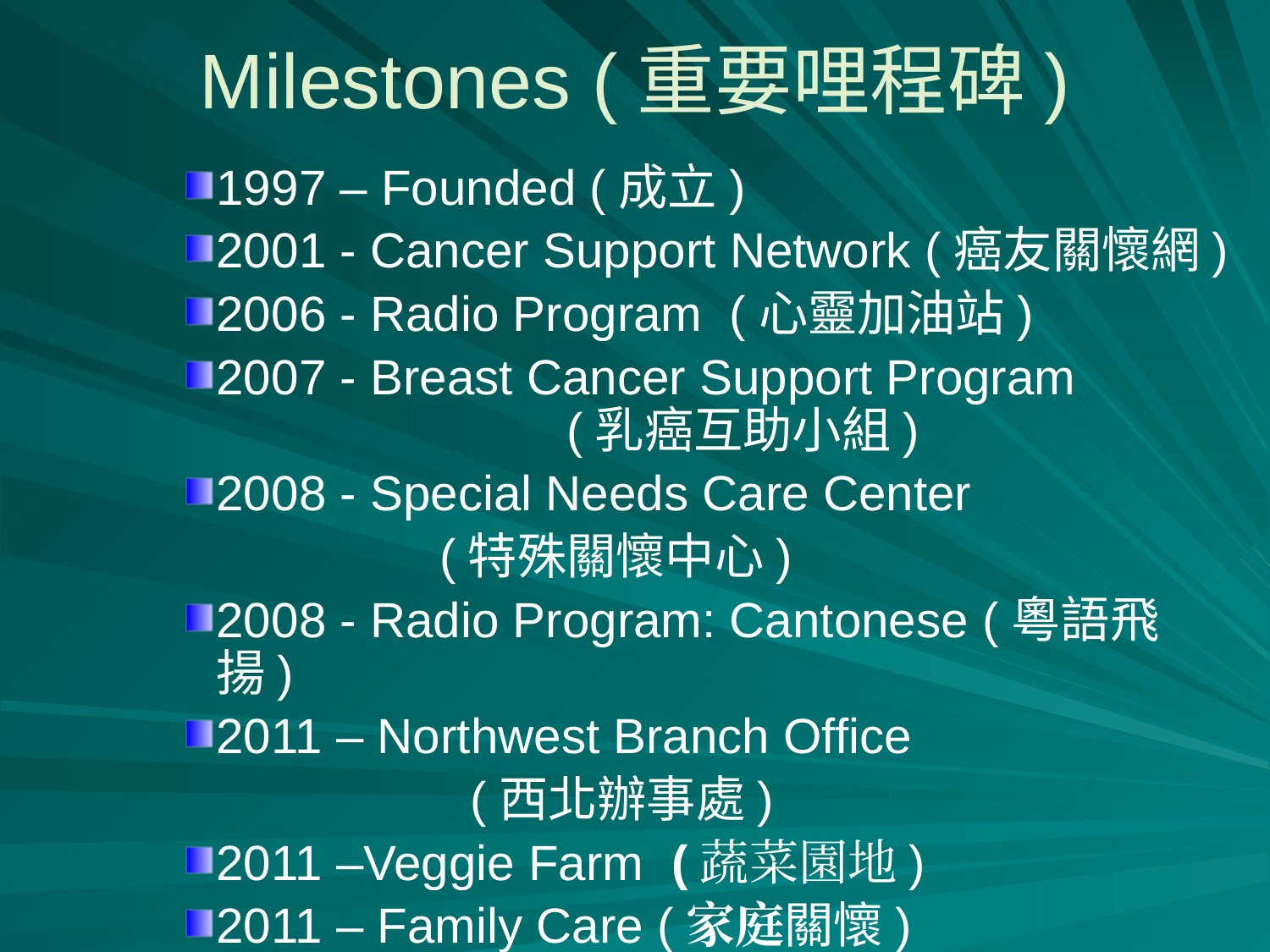

# Milestones (重要哩程碑)
1997 – Founded (成立)
2001 - Cancer Support Network (癌友關懷網)
2006 - Radio Program  (心靈加油站)
2007 - Breast Cancer Support Program        		       (乳癌互助小組)
2008 - Special Needs Care Center
		       (特殊關懷中心)
2008 - Radio Program: Cantonese (粵語飛揚)
2011 – Northwest Branch Office
			(西北辦事處)
2011 –Veggie Farm  (蔬菜園地)
2011 – Family Care (家庭關懷)